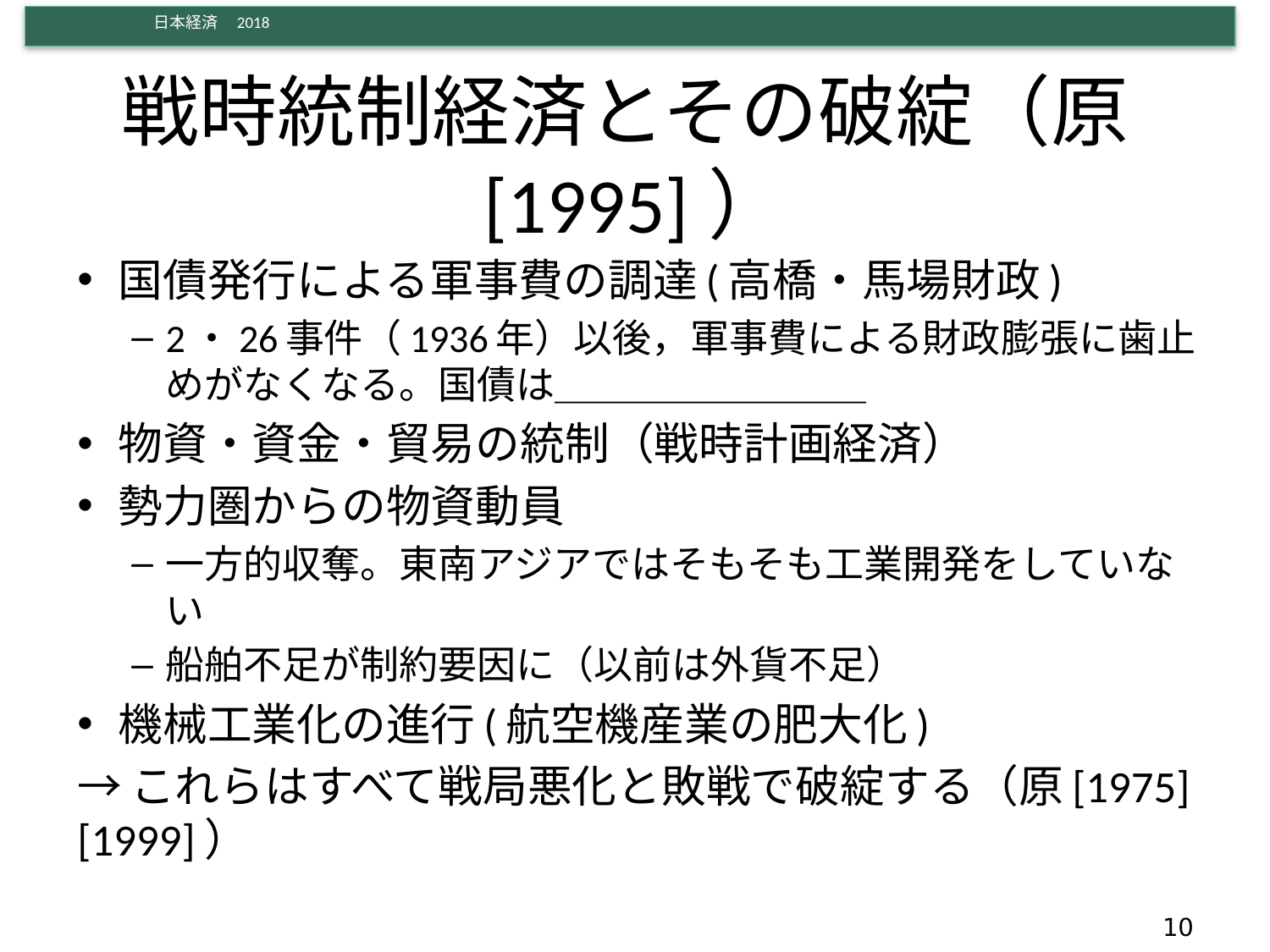

# 戦時統制経済とその破綻（原[1995]）
国債発行による軍事費の調達(高橋・馬場財政)
2・26事件（1936年）以後，軍事費による財政膨張に歯止めがなくなる。国債は＿＿＿＿＿＿＿＿
物資・資金・貿易の統制（戦時計画経済）
勢力圏からの物資動員
一方的収奪。東南アジアではそもそも工業開発をしていない
船舶不足が制約要因に（以前は外貨不足）
機械工業化の進行(航空機産業の肥大化)
→これらはすべて戦局悪化と敗戦で破綻する（原[1975][1999]）
10